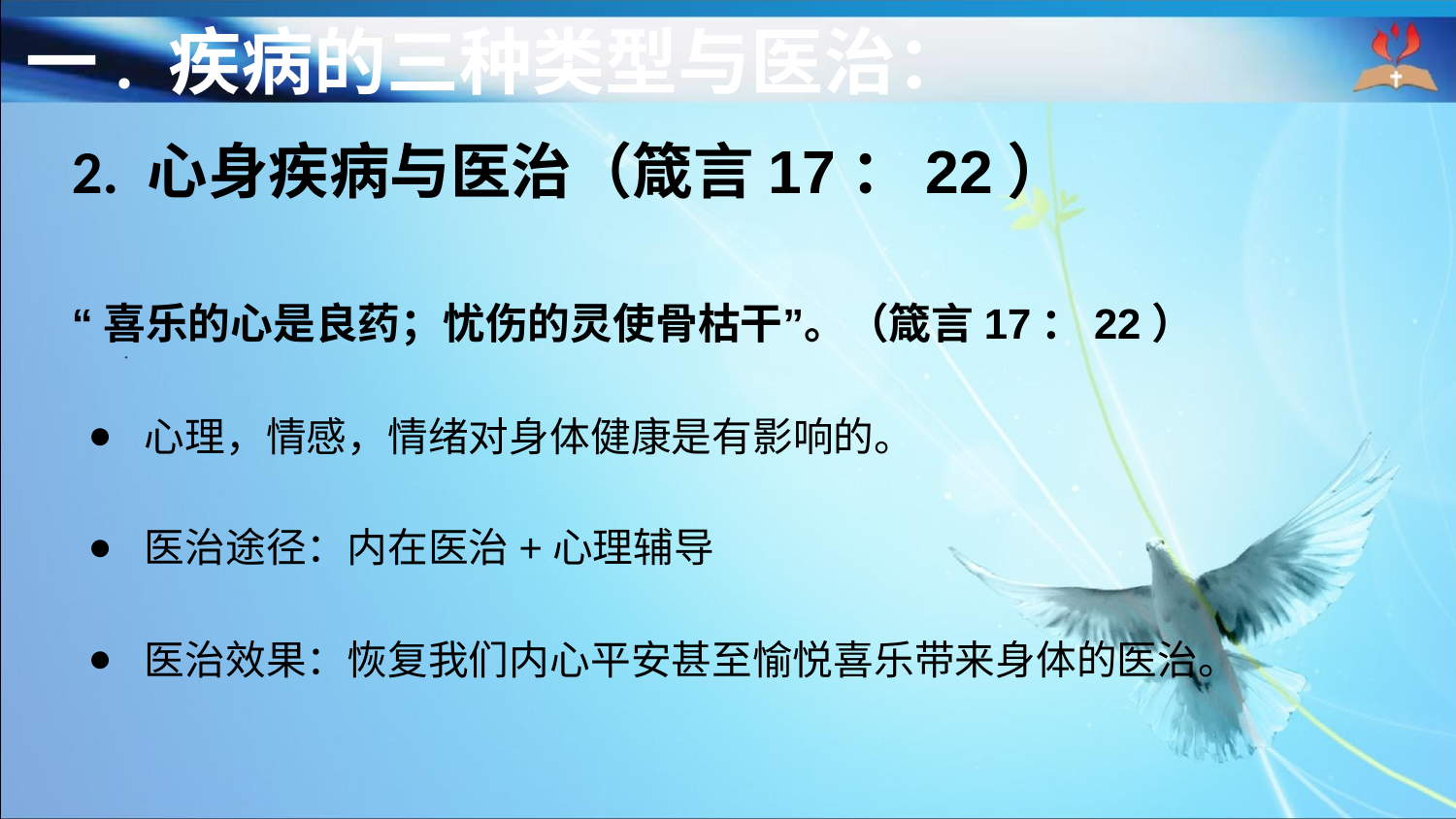

一. 疾病的三种类型与医治：
2. 心身疾病与医治（箴言17：22）

“喜乐的心是良药；忧伤的灵使骨枯干”。（箴言17：22）

心理，情感，情绪对身体健康是有影响的。

医治途径：内在医治+心理辅导

医治效果：恢复我们内心平安甚至愉悦喜乐带来身体的医治。